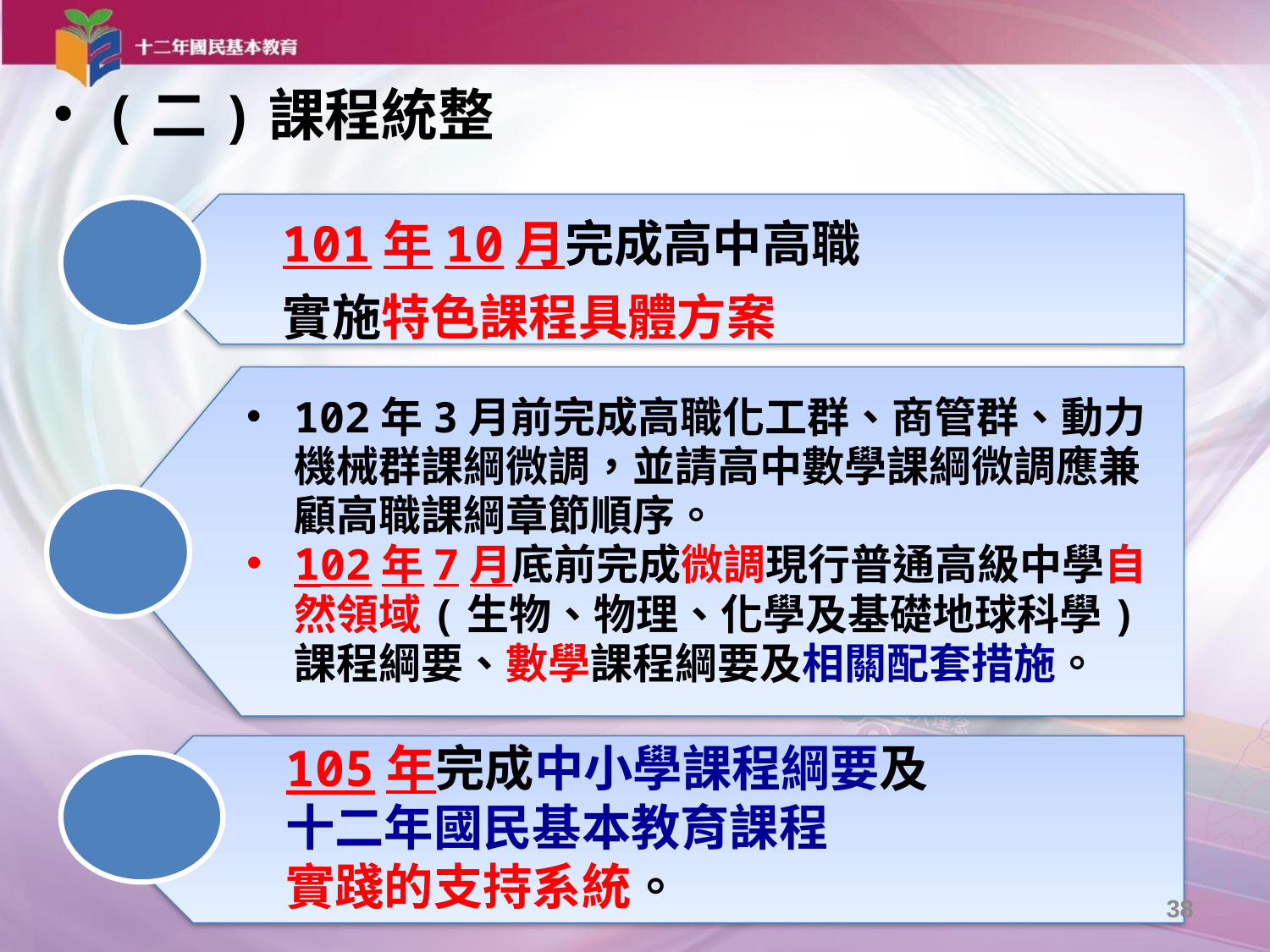

(二)課程統整

101年10月完成高中高職
實施特色課程具體方案

102年3月前完成高職化工群、商管群、動力機械群課綱微調，並請高中數學課綱微調應兼顧高職課綱章節順序。
102年7月底前完成微調現行普通高級中學自然領域(生物、物理、化學及基礎地球科學)課程綱要、數學課程綱要及相關配套措施。
# (二)課程

105年完成中小學課程綱要及
十二年國民基本教育課程
實踐的支持系統。
38